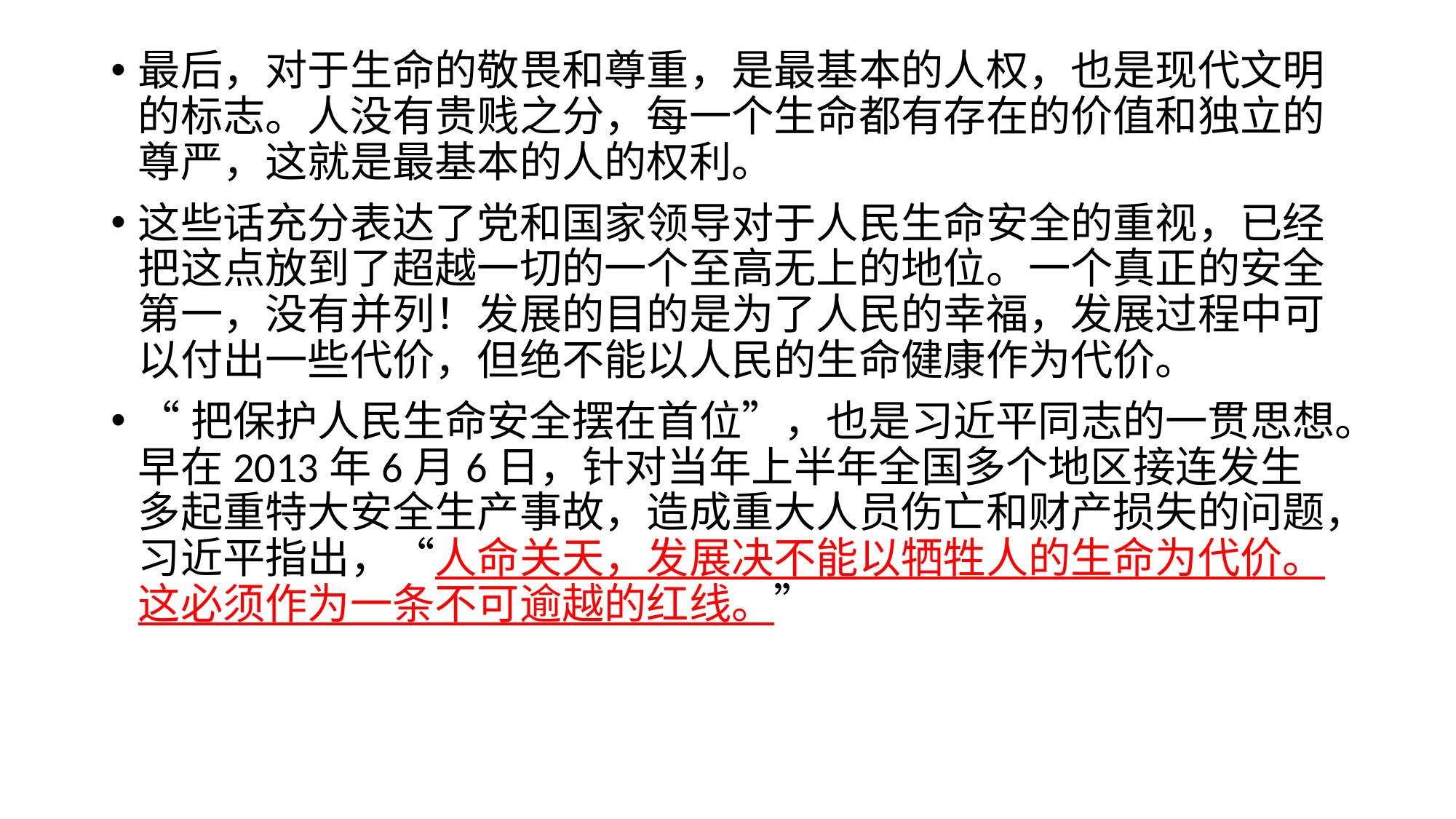

#
最后，对于生命的敬畏和尊重，是最基本的人权，也是现代文明的标志。人没有贵贱之分，每一个生命都有存在的价值和独立的尊严，这就是最基本的人的权利。
这些话充分表达了党和国家领导对于人民生命安全的重视，已经把这点放到了超越一切的一个至高无上的地位。一个真正的安全第一，没有并列！发展的目的是为了人民的幸福，发展过程中可以付出一些代价，但绝不能以人民的生命健康作为代价。
“把保护人民生命安全摆在首位”，也是习近平同志的一贯思想。早在2013年6月6日，针对当年上半年全国多个地区接连发生多起重特大安全生产事故，造成重大人员伤亡和财产损失的问题，习近平指出，“人命关天，发展决不能以牺牲人的生命为代价。这必须作为一条不可逾越的红线。”

47